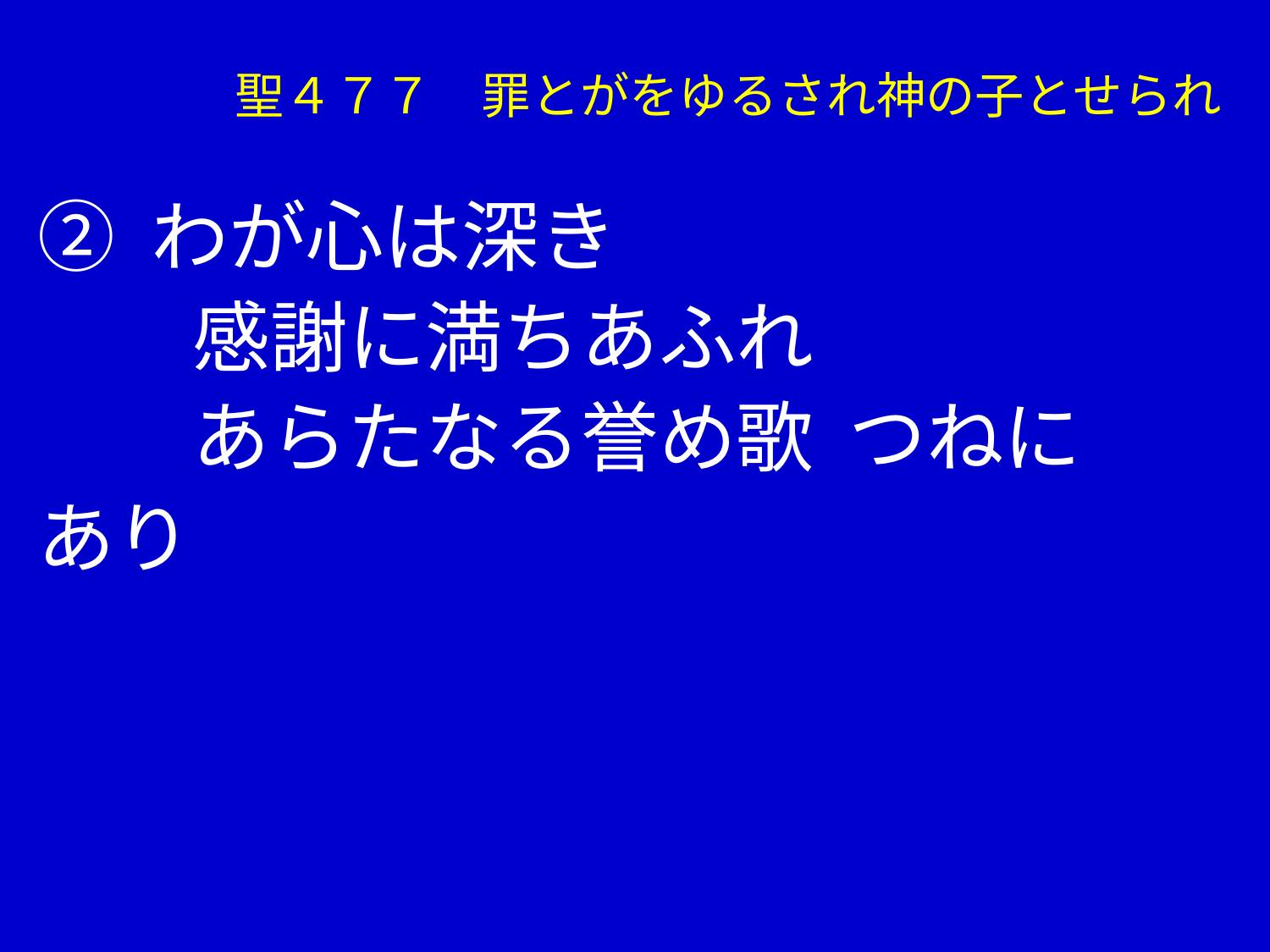

聖４７７　罪とがをゆるされ神の子とせられ
② わが心は深き
　　感謝に満ちあふれ
　　あらたなる誉め歌  つねにあり